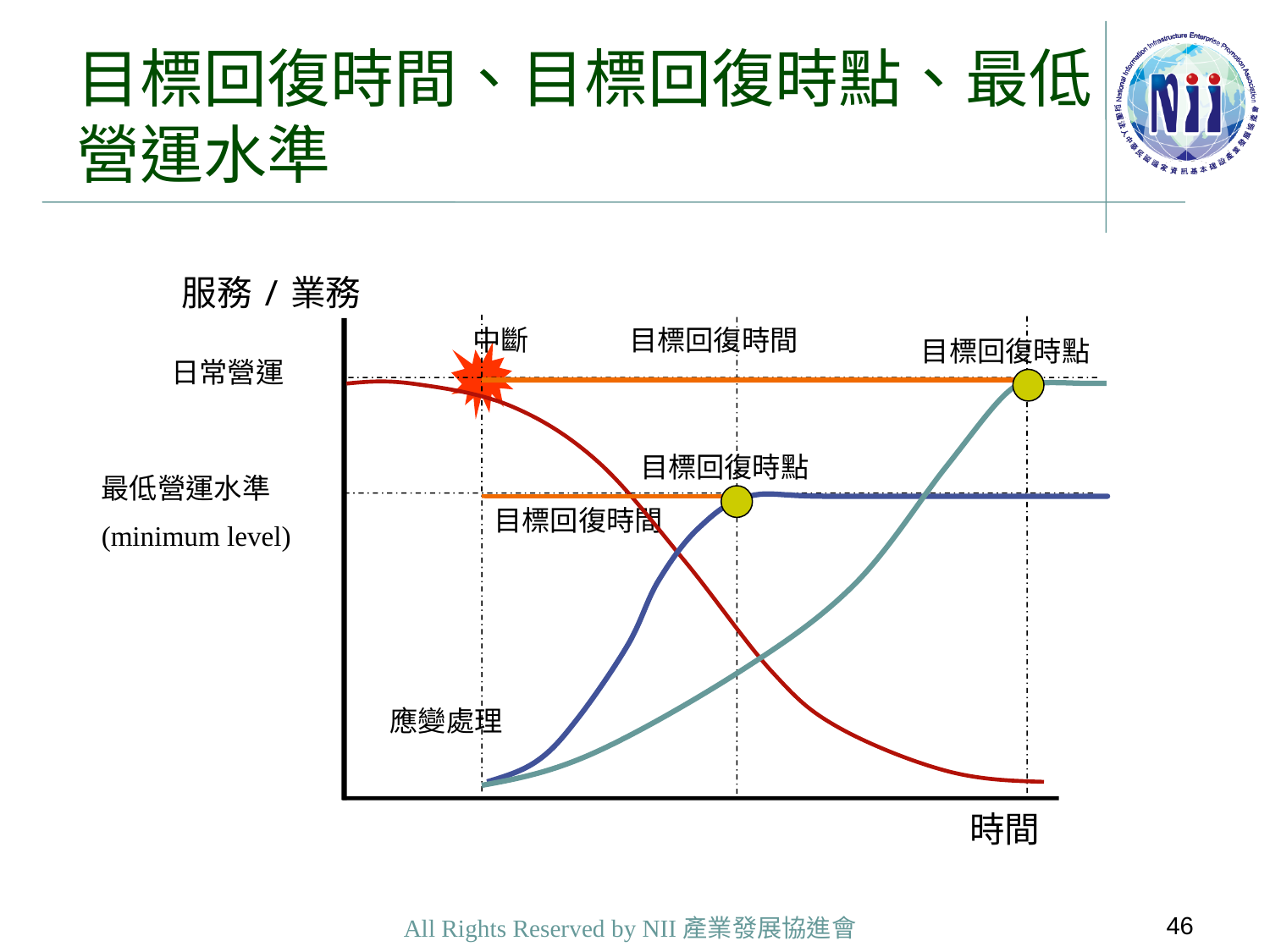

# 目標回復時間、目標回復時點、最低營運水準
服務/業務

中斷
目標回復時間

目標回復時點

日常營運

目標回復時點
最低營運水準
(minimum level)

目標回復時間
應變處理

時間
46
All Rights Reserved by NII產業發展協進會